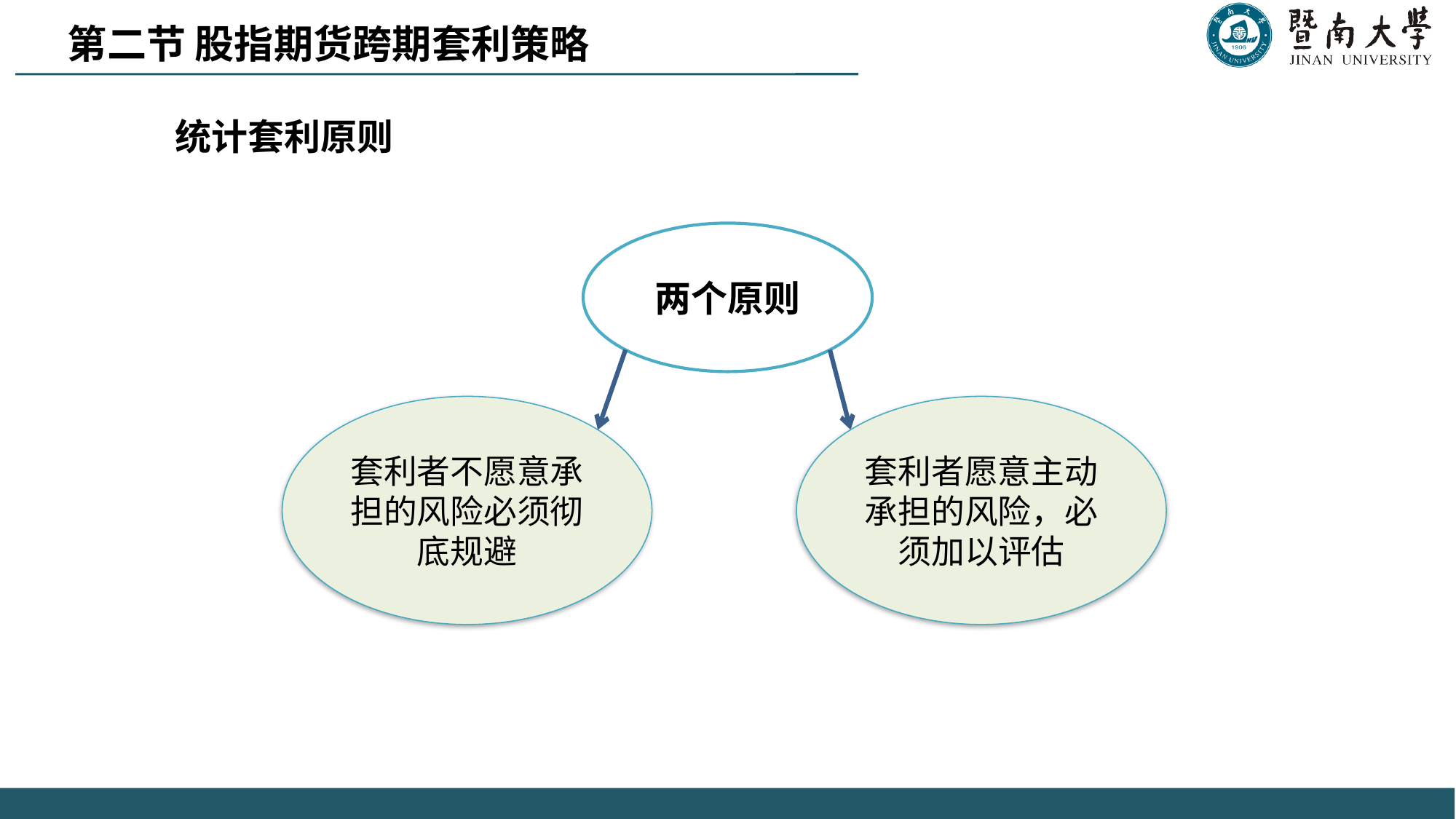

第二节 股指期货跨期套利策略
统计套利原则
两个原则
套利者愿意主动承担的风险，必须加以评估
套利者不愿意承担的风险必须彻底规避